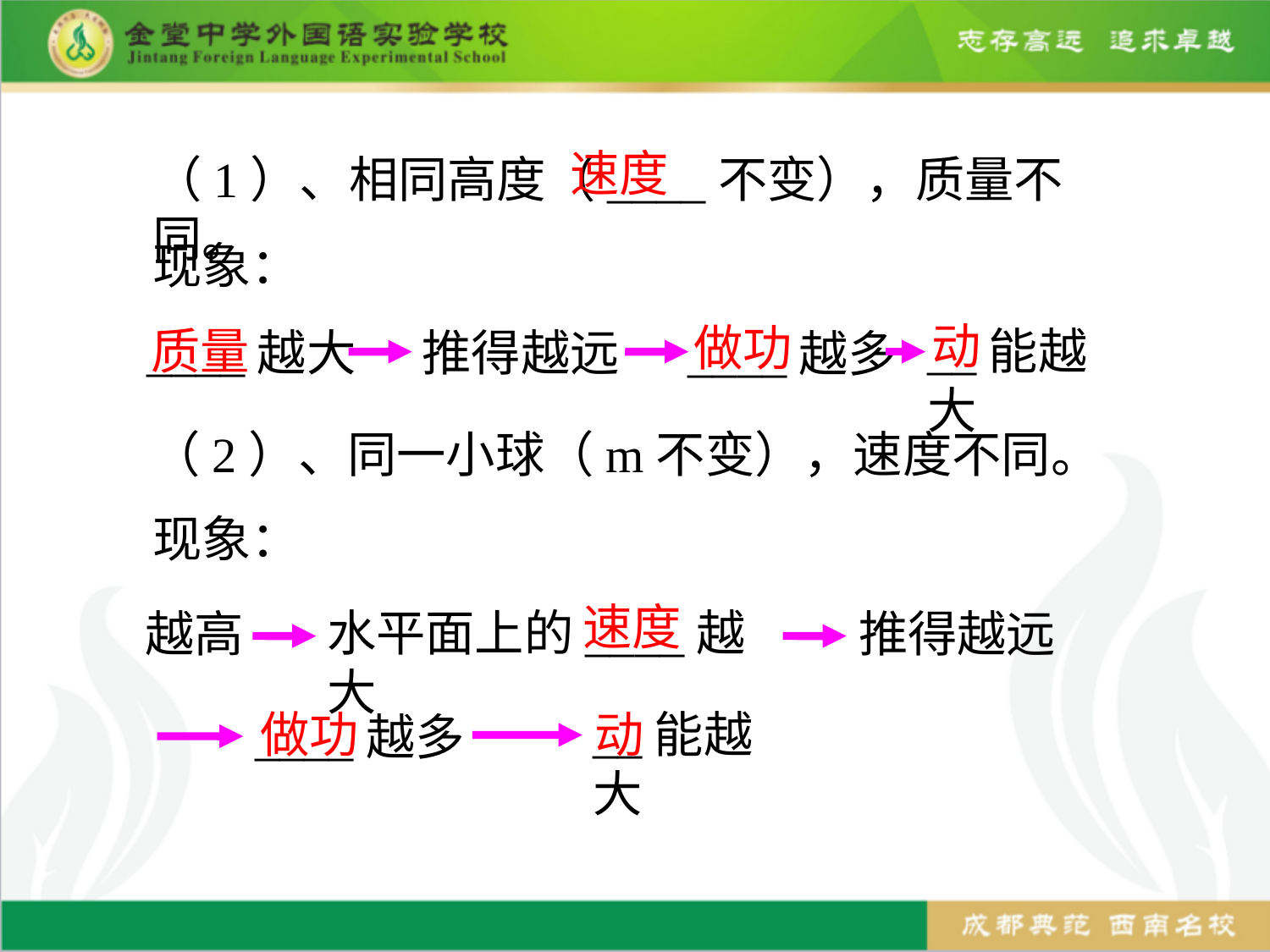

速度
（1）、相同高度（____不变），质量不同。
现象：
动
做功
__能越大
质量
____越大
推得越远
____越多

（2）、同一小球（m不变），速度不同。
现象：
速度
越高
水平面上的____越大
推得越远

动
做功
__能越大
____越多